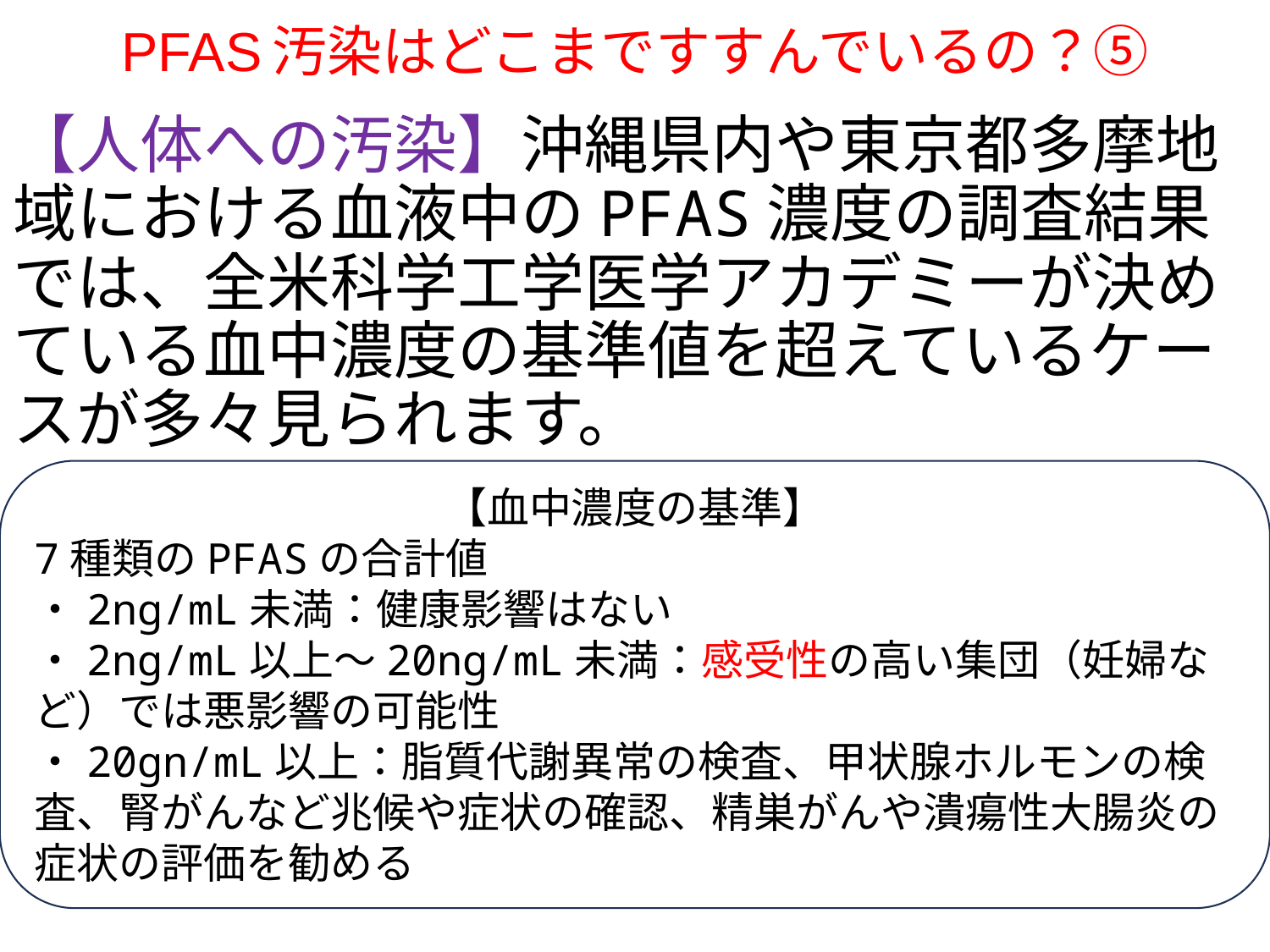

# PFAS汚染はどこまですすんでいるの？⑤
【人体への汚染】沖縄県内や東京都多摩地域における血液中のPFAS濃度の調査結果では、全米科学工学医学アカデミーが決めている血中濃度の基準値を超えているケースが多々見られます。
【血中濃度の基準】
7種類のPFASの合計値
・2ng/mL未満：健康影響はない
・2ng/mL以上～20ng/mL未満：感受性の高い集団（妊婦など）では悪影響の可能性
・20gn/mL以上：脂質代謝異常の検査、甲状腺ホルモンの検査、腎がんなど兆候や症状の確認、精巣がんや潰瘍性大腸炎の症状の評価を勧める